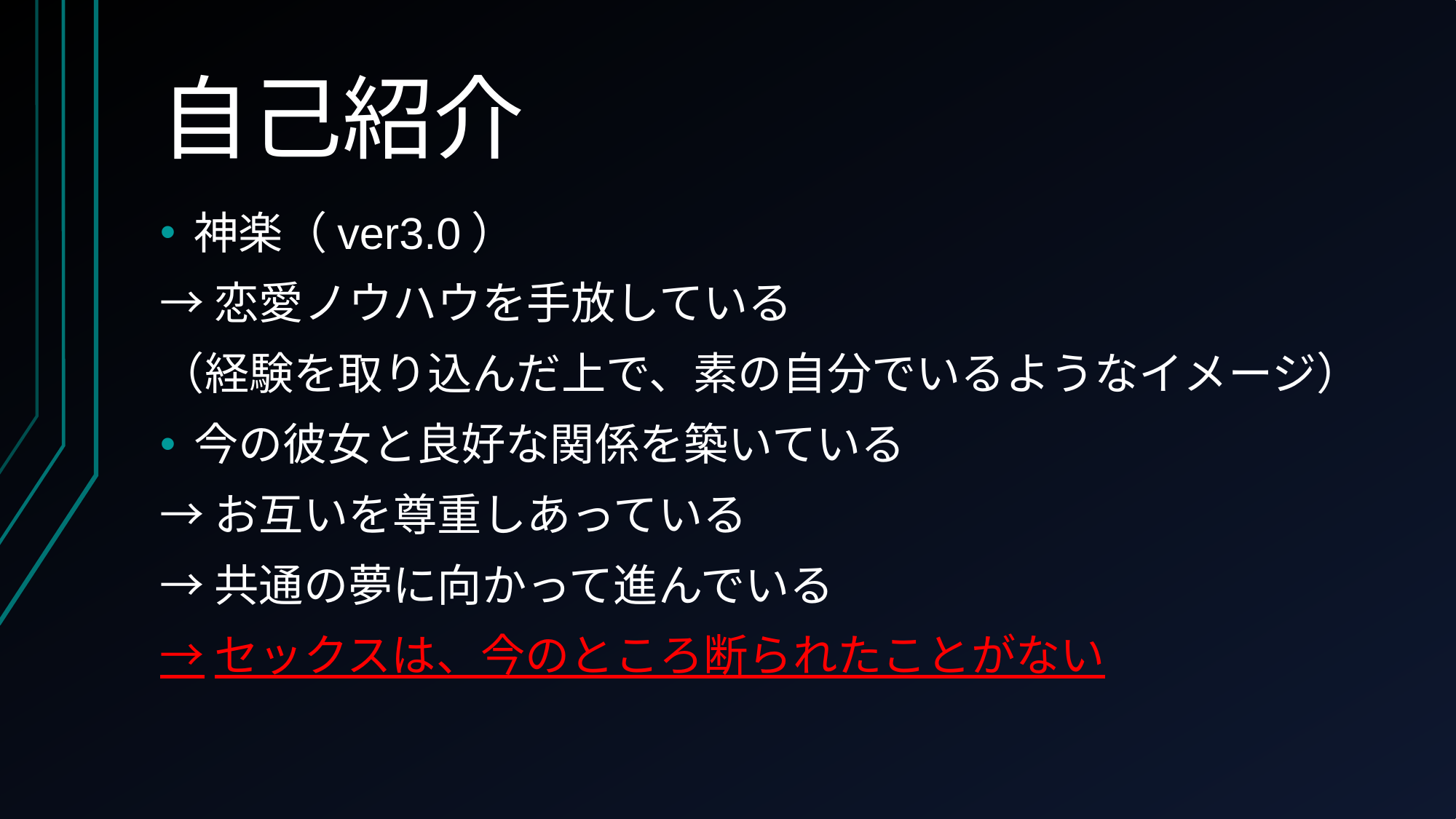

# 自己紹介
神楽（ver3.0）
→恋愛ノウハウを手放している
（経験を取り込んだ上で、素の自分でいるようなイメージ）
今の彼女と良好な関係を築いている
→お互いを尊重しあっている
→共通の夢に向かって進んでいる
→セックスは、今のところ断られたことがない